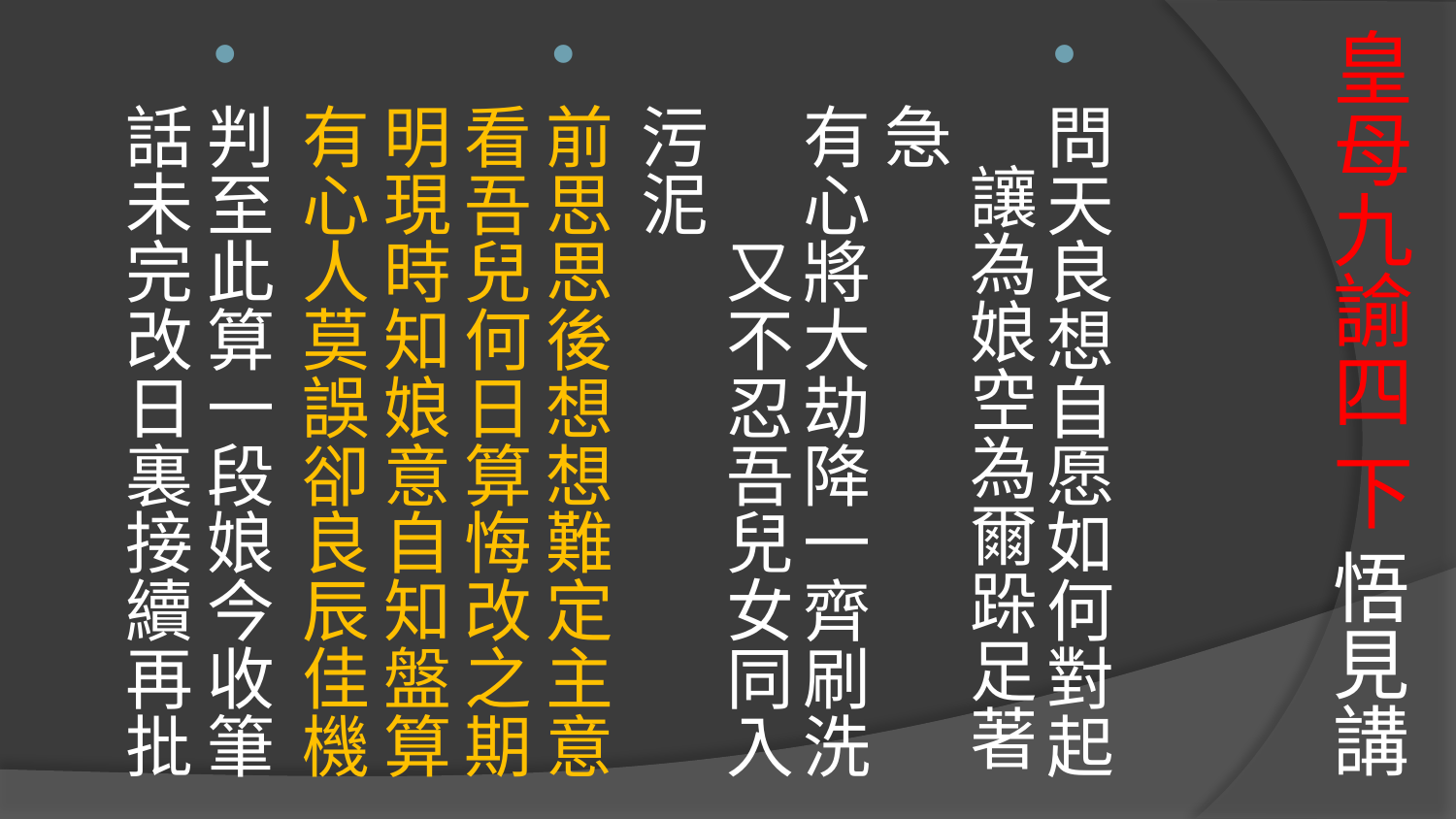

# 皇母九諭四 下 悟見講
問天良想自愿如何對起     讓為娘空為爾跺足著急
有心將大劫降一齊刷洗          又不忍吾兒女同入污泥
前思思後想想難定主意看吾兒何日算悔改之期
明現時知娘意自知盤算有心人莫誤卻良辰佳機
判至此算一段娘今收筆 話未完改日裏接續再批